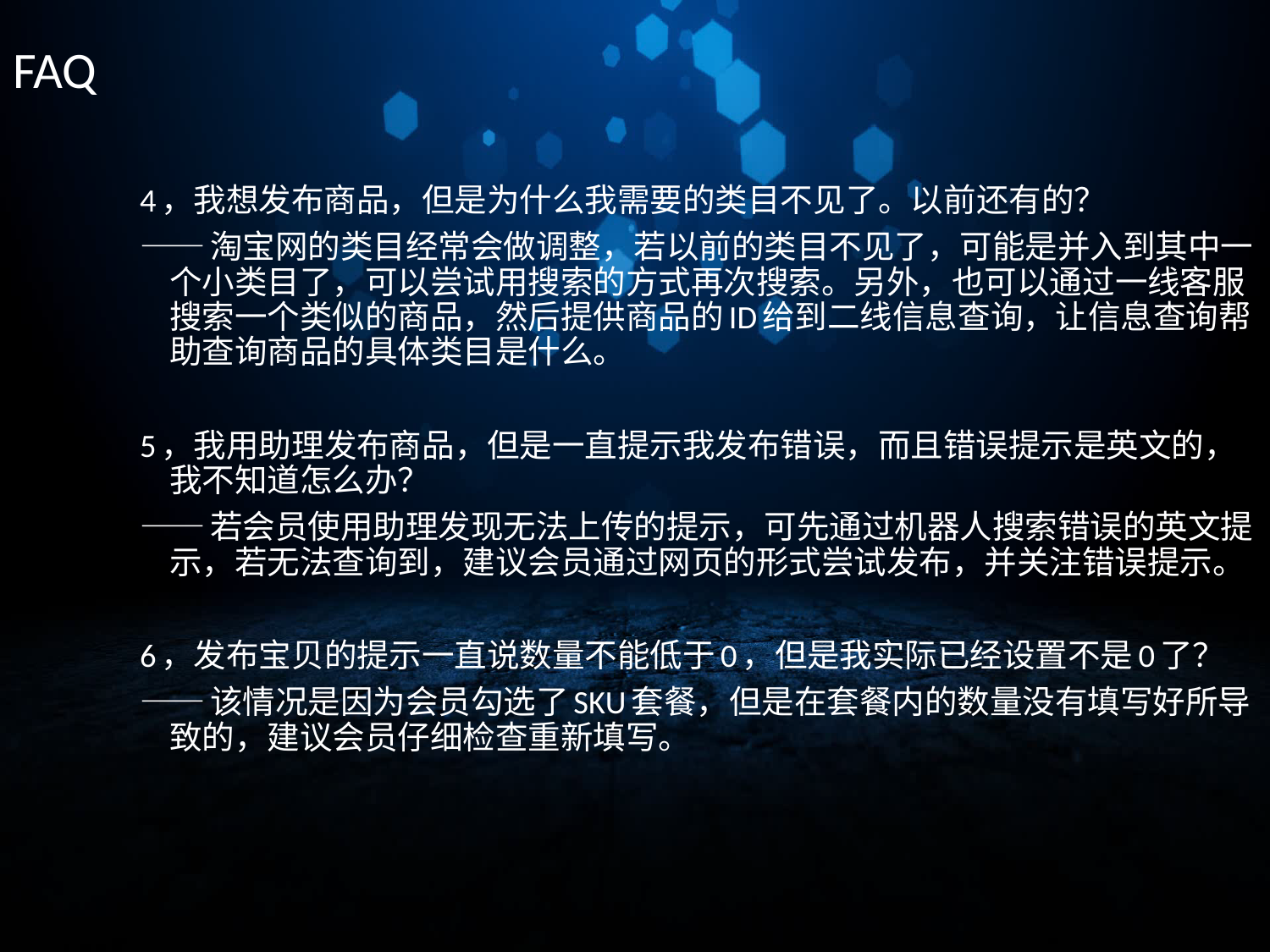

FAQ
4，我想发布商品，但是为什么我需要的类目不见了。以前还有的？
——淘宝网的类目经常会做调整，若以前的类目不见了，可能是并入到其中一个小类目了，可以尝试用搜索的方式再次搜索。另外，也可以通过一线客服搜索一个类似的商品，然后提供商品的ID给到二线信息查询，让信息查询帮助查询商品的具体类目是什么。

5，我用助理发布商品，但是一直提示我发布错误，而且错误提示是英文的，我不知道怎么办？
——若会员使用助理发现无法上传的提示，可先通过机器人搜索错误的英文提示，若无法查询到，建议会员通过网页的形式尝试发布，并关注错误提示。

6，发布宝贝的提示一直说数量不能低于0，但是我实际已经设置不是0了？
——该情况是因为会员勾选了SKU套餐，但是在套餐内的数量没有填写好所导致的，建议会员仔细检查重新填写。